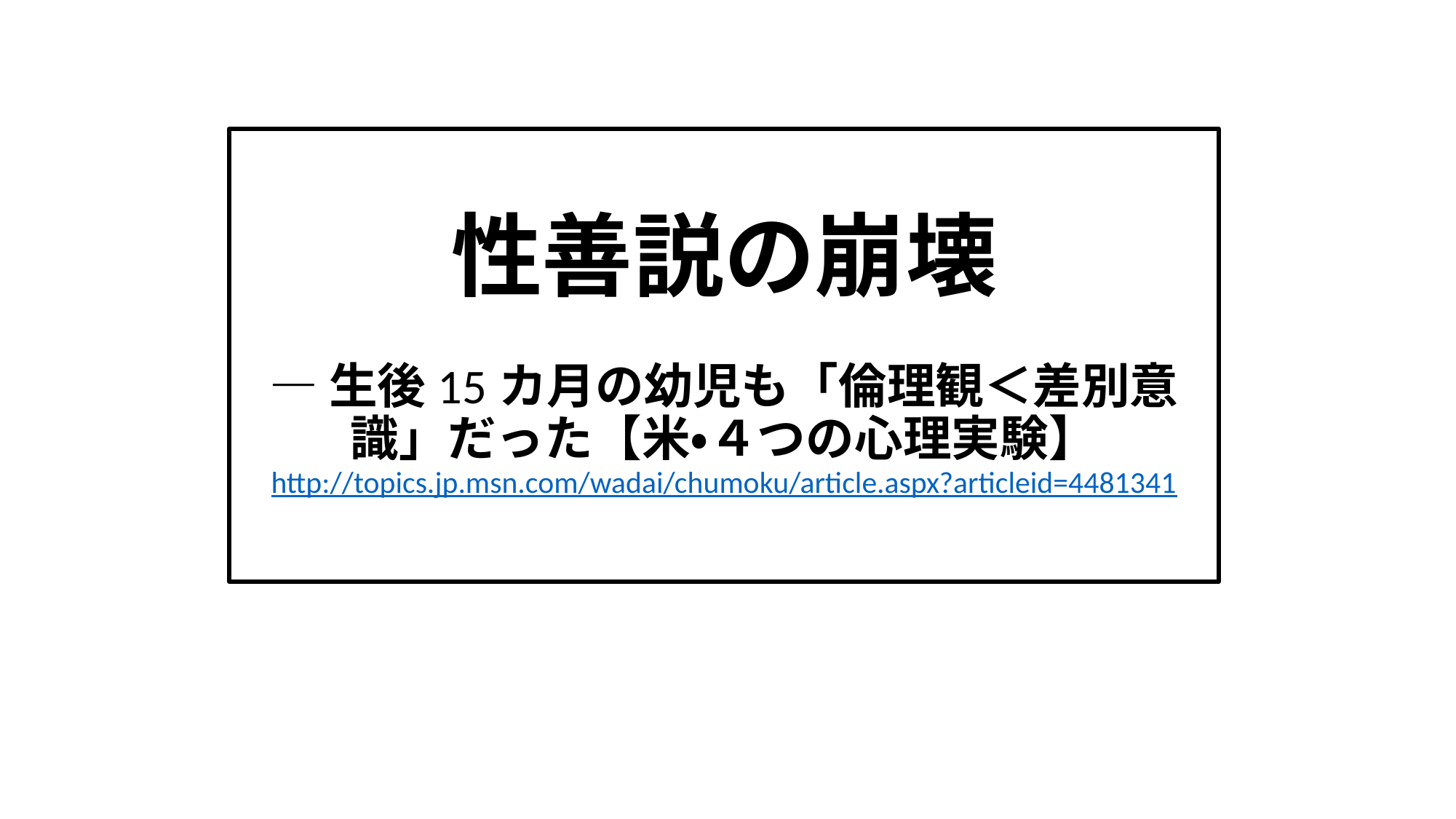

# 性善説の崩壊 ― 生後15カ月の幼児も「倫理観＜差別意識」だった【米・４つの心理実験】 http://topics.jp.msn.com/wadai/chumoku/article.aspx?articleid=4481341